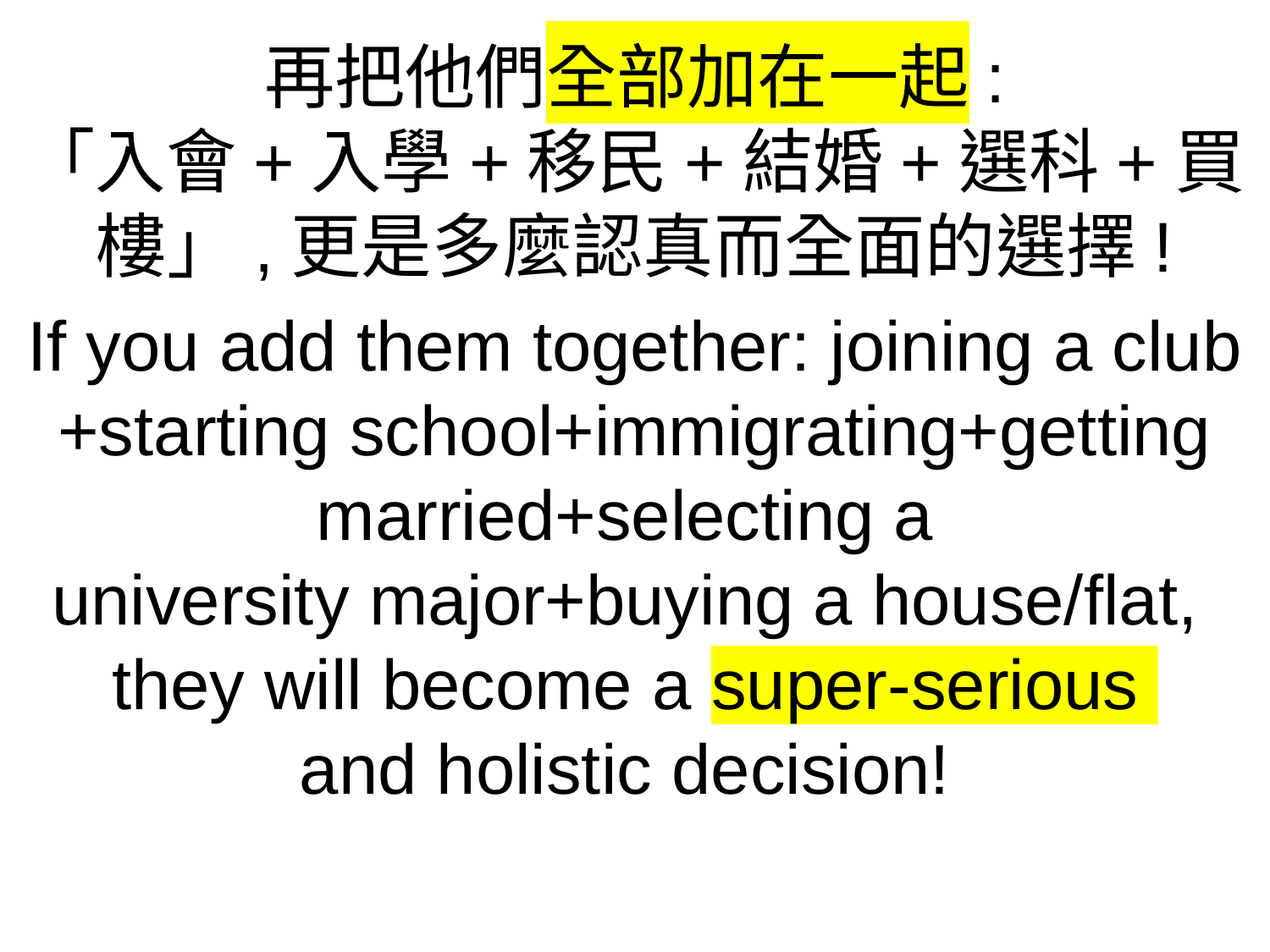

再把他們全部加在一起:
「入會+入學+移民+結婚+選科+買樓」,更是多麼認真而全面的選擇!
If you add them together: joining a club +starting school+immigrating+getting married+selecting a
university major+buying a house/flat,
they will become a super-serious
and holistic decision!